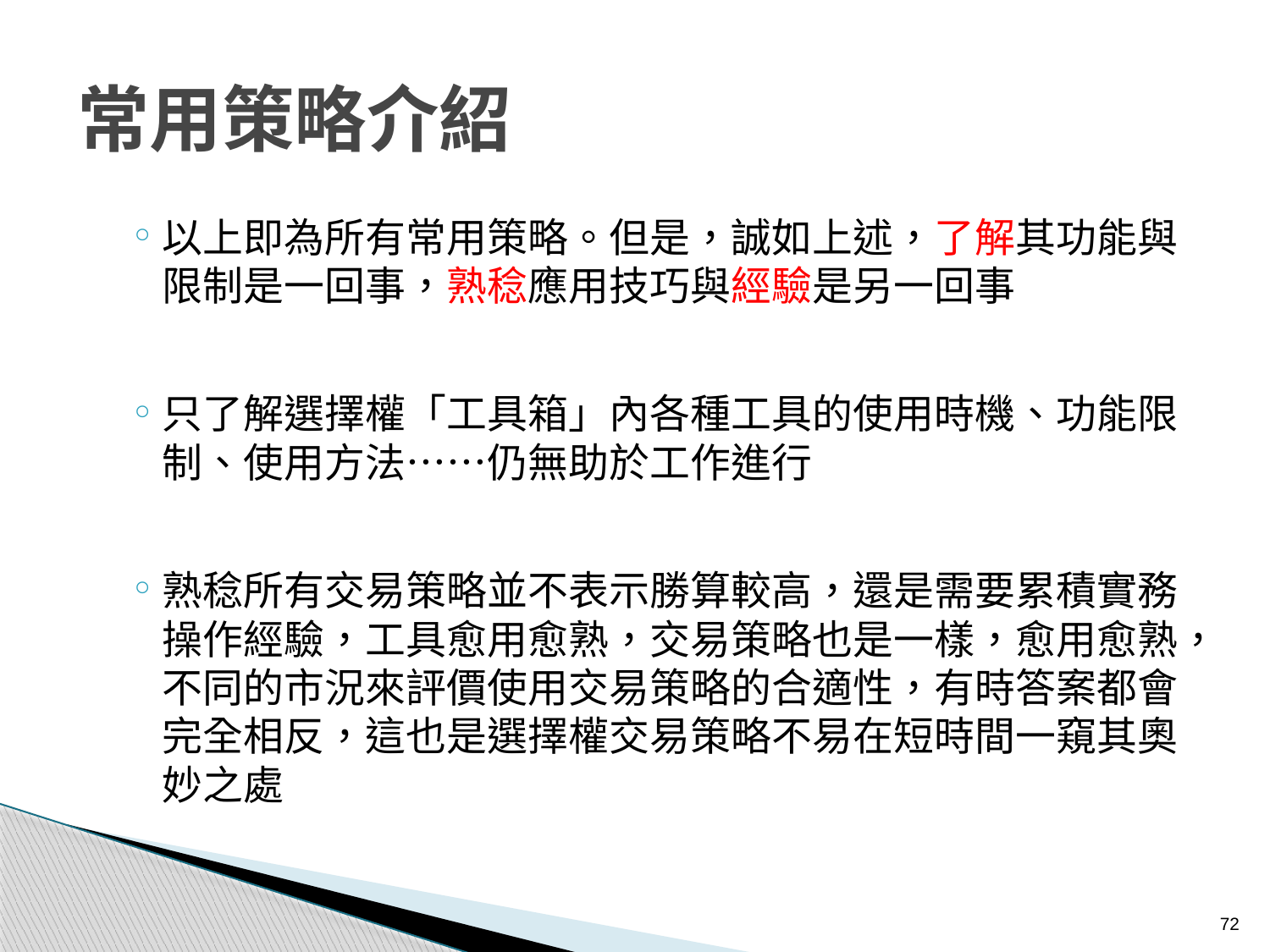

常用策略介紹
以上即為所有常用策略。但是，誠如上述，了解其功能與限制是一回事，熟稔應用技巧與經驗是另一回事

只了解選擇權「工具箱」內各種工具的使用時機、功能限制、使用方法……仍無助於工作進行

熟稔所有交易策略並不表示勝算較高，還是需要累積實務操作經驗，工具愈用愈熟，交易策略也是一樣，愈用愈熟，不同的市況來評價使用交易策略的合適性，有時答案都會完全相反，這也是選擇權交易策略不易在短時間一窺其奧妙之處
72